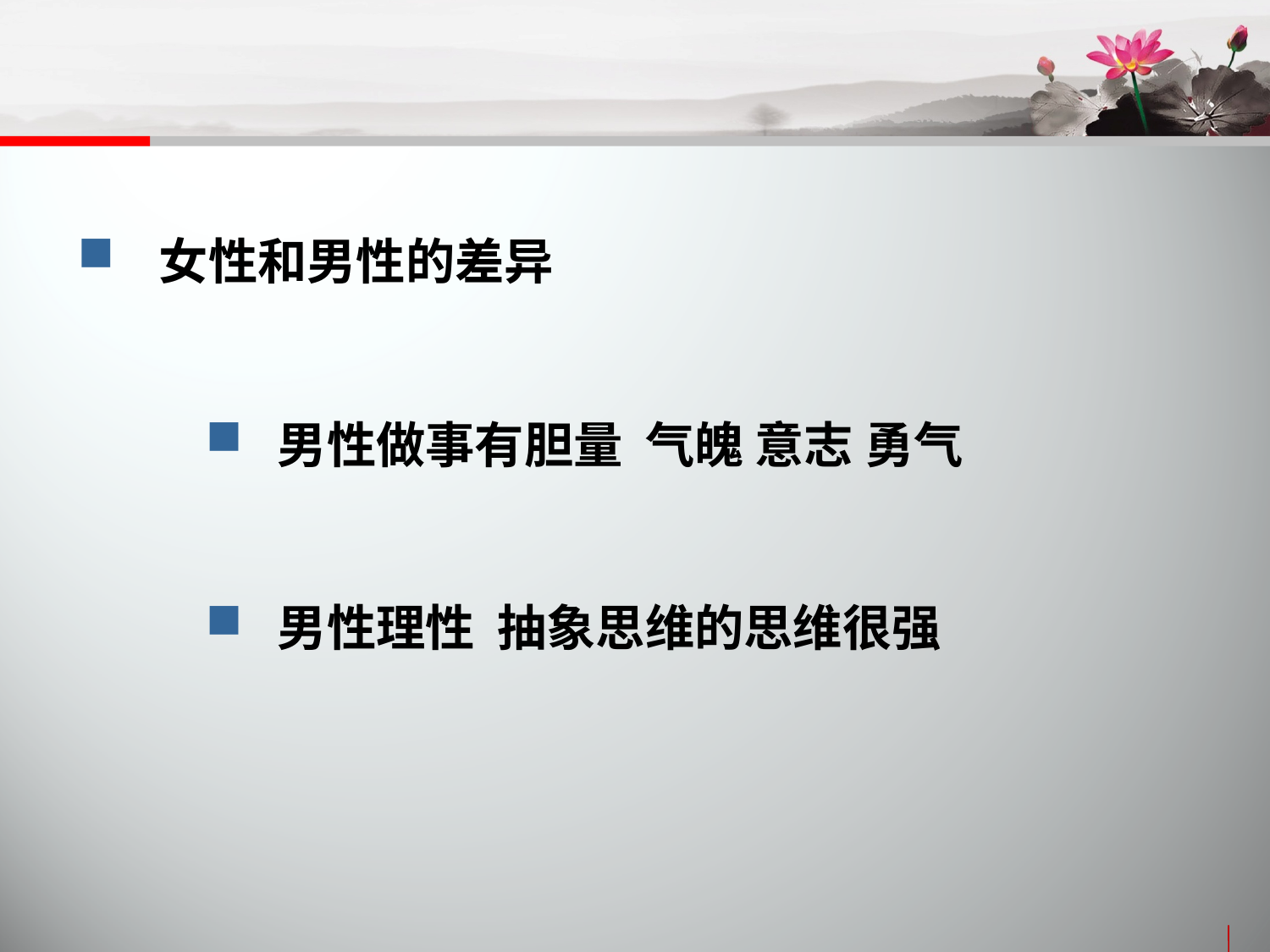

女性和男性的差异

  男性做事有胆量  气魄 意志 勇气

  男性理性  抽象思维的思维很强